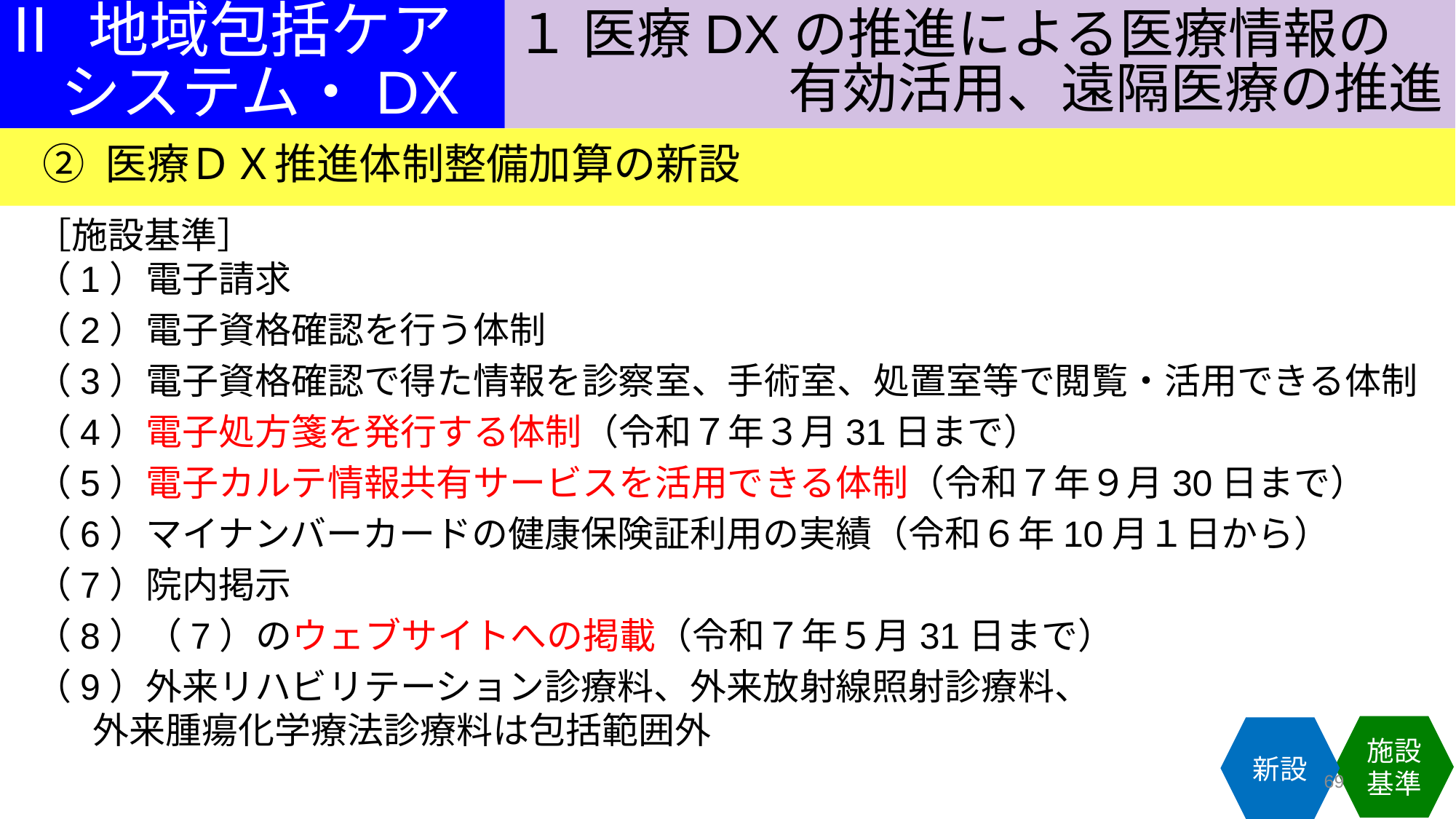

１ 医療DXの推進による医療情報の
　　　　　有効活用、遠隔医療の推進
Ⅱ 地域包括ケア
　システム・DX
② 医療ＤＸ推進体制整備加算の新設
［施設基準］
（1）電子請求

（2）電子資格確認を行う体制

（3）電子資格確認で得た情報を診察室、手術室、処置室等で閲覧・活用できる体制

（4）電子処方箋を発行する体制（令和７年３月31日まで）

（5）電子カルテ情報共有サービスを活用できる体制（令和７年９月30日まで）

（6）マイナンバーカードの健康保険証利用の実績（令和６年10月１日から）

（7）院内掲示

（8）（7）のウェブサイトへの掲載（令和７年５月31日まで）

（9）外来リハビリテーション診療料、外来放射線照射診療料、
      外来腫瘍化学療法診療料は包括範囲外

施設基準
新設
69